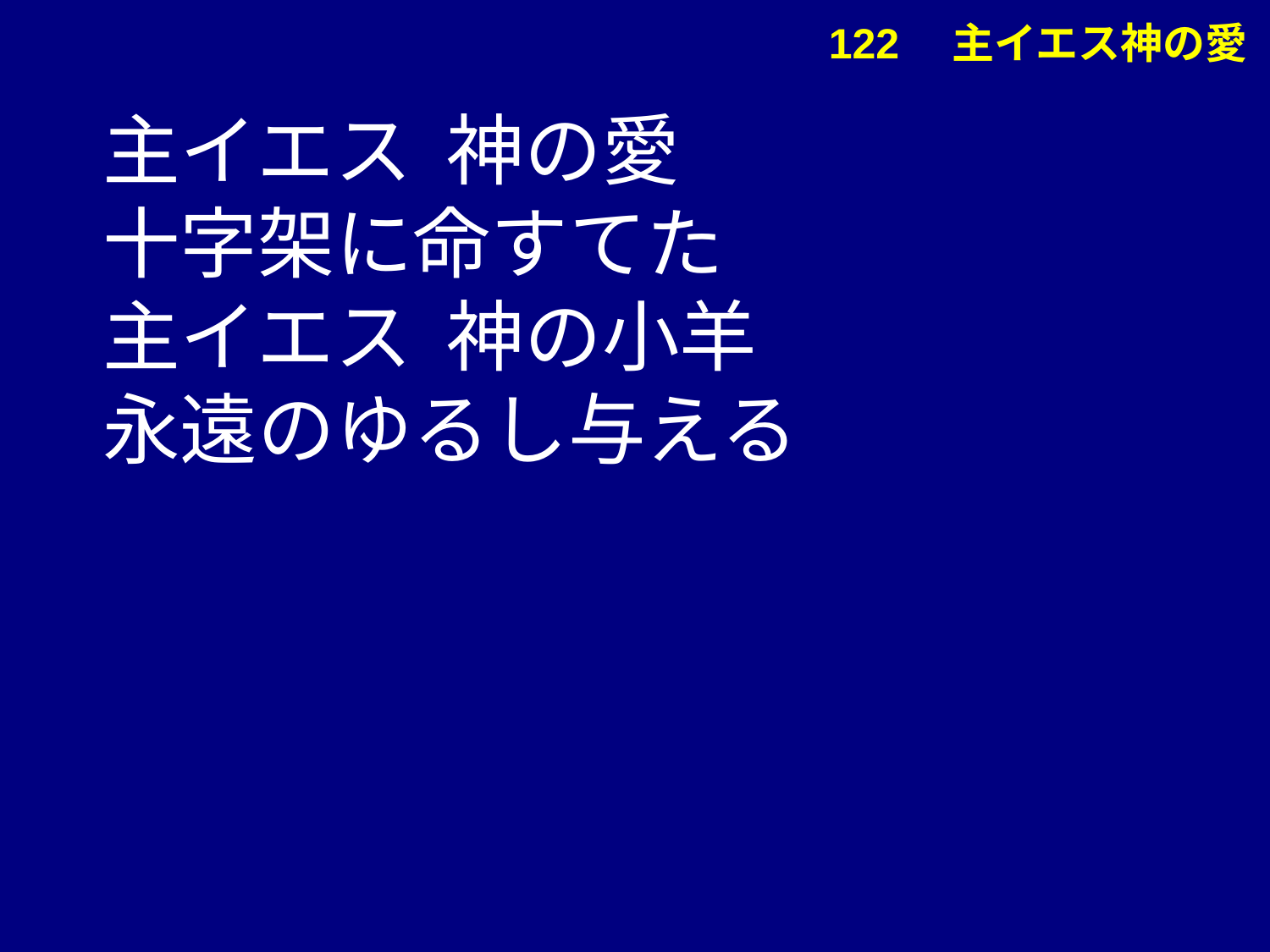

主イエス  神の愛
十字架に命すてた
主イエス  神の小羊
永遠のゆるし与える
# 122　主イエス神の愛